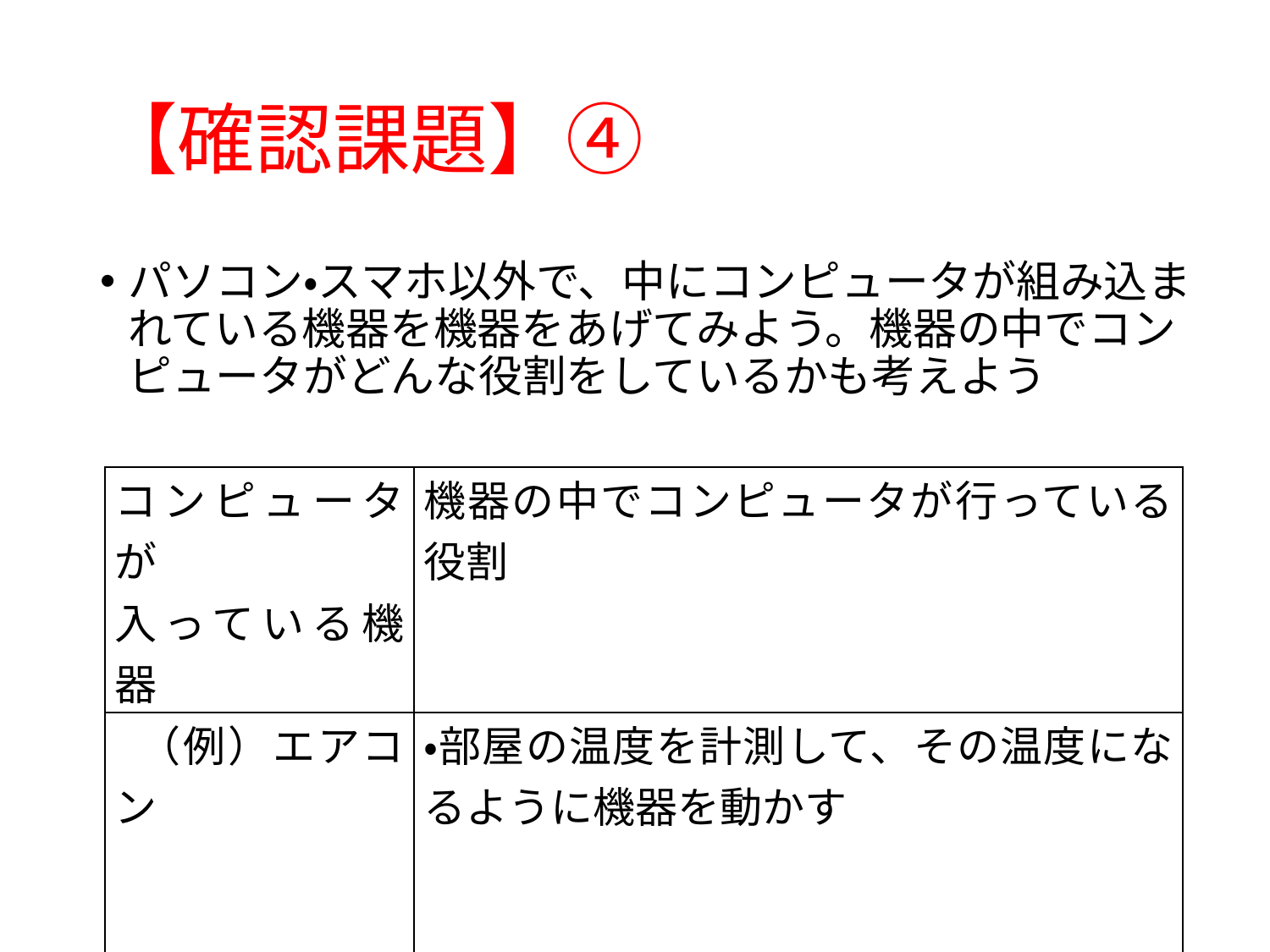

# 【確認課題】④
パソコン・スマホ以外で、中にコンピュータが組み込まれている機器を機器をあげてみよう。機器の中でコンピュータがどんな役割をしているかも考えよう
| コンピュータが 入っている機器 | 機器の中でコンピュータが行っている役割 |
| --- | --- |
| （例）エアコン | ・部屋の温度を計測して、その温度になるように機器を動かす |